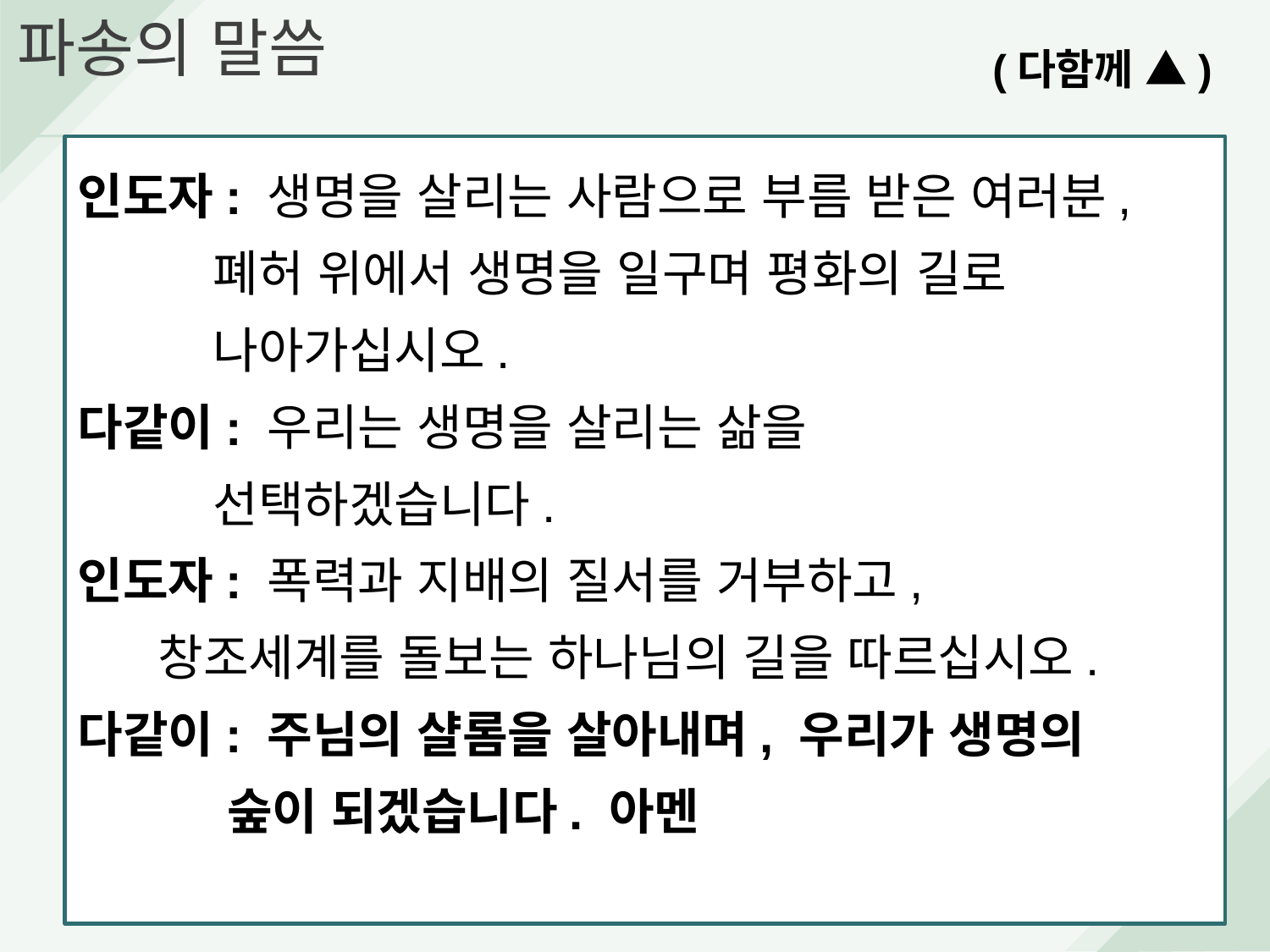

파송의 말씀
(다함께 ▲)

인도자: 생명을 살리는 사람으로 부름 받은 여러분,
         폐허 위에서 생명을 일구며 평화의 길로
         나아가십시오.
다같이: 우리는 생명을 살리는 삶을
         선택하겠습니다.
인도자: 폭력과 지배의 질서를 거부하고,
     창조세계를 돌보는 하나님의 길을 따르십시오.
다같이: 주님의 샬롬을 살아내며, 우리가 생명의
          숲이 되겠습니다. 아멘